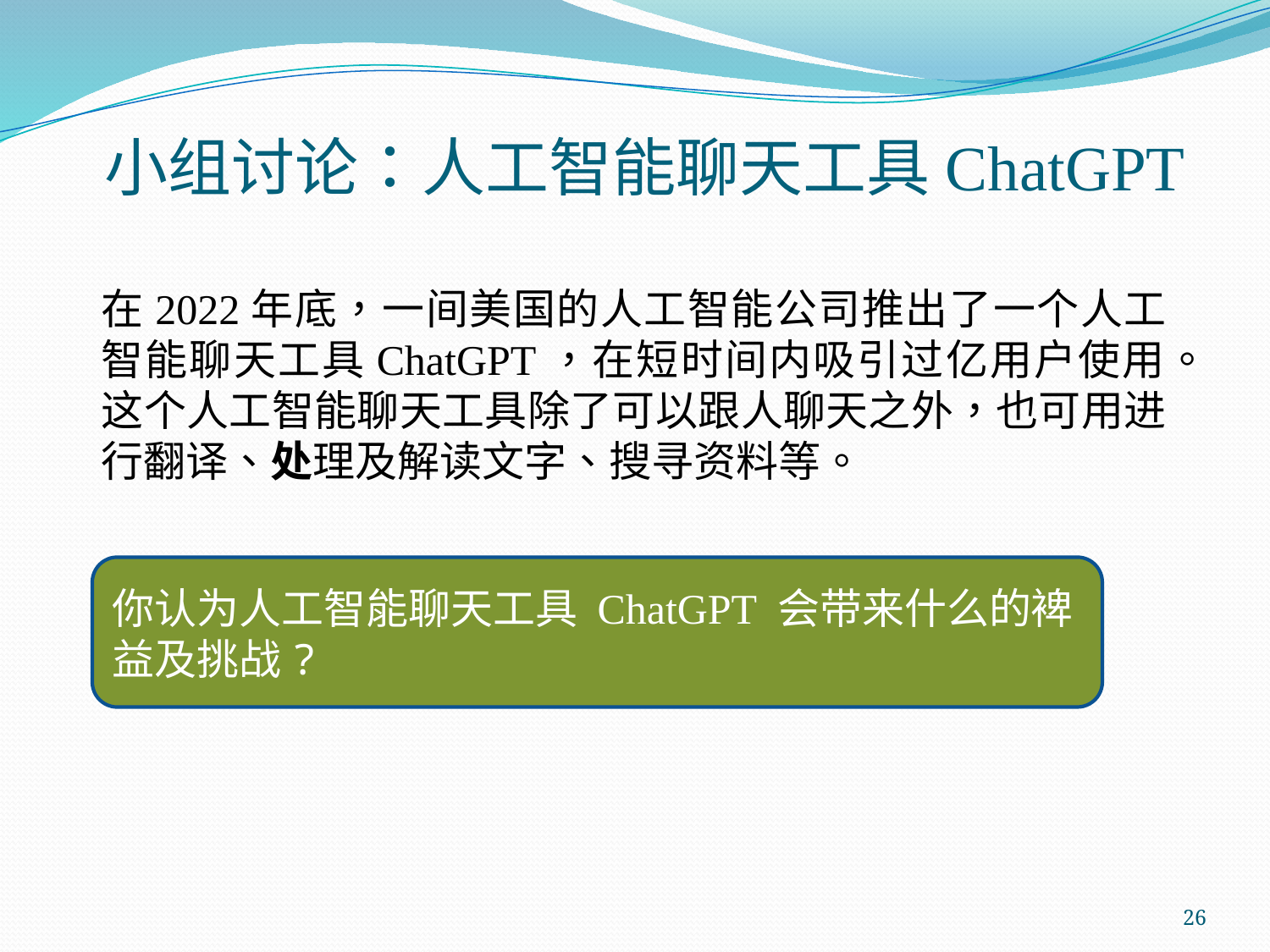

小组讨论：人工智能聊天工具ChatGPT
在2022年底，一间美国的人工智能公司推出了一个人工智能聊天工具ChatGPT，在短时间内吸引过亿用户使用。这个人工智能聊天工具除了可以跟人聊天之外，也可用进行翻译、处理及解读文字、搜寻资料等。
你认为人工智能聊天工具 ChatGPT 会带来什么的裨益及挑战?
26